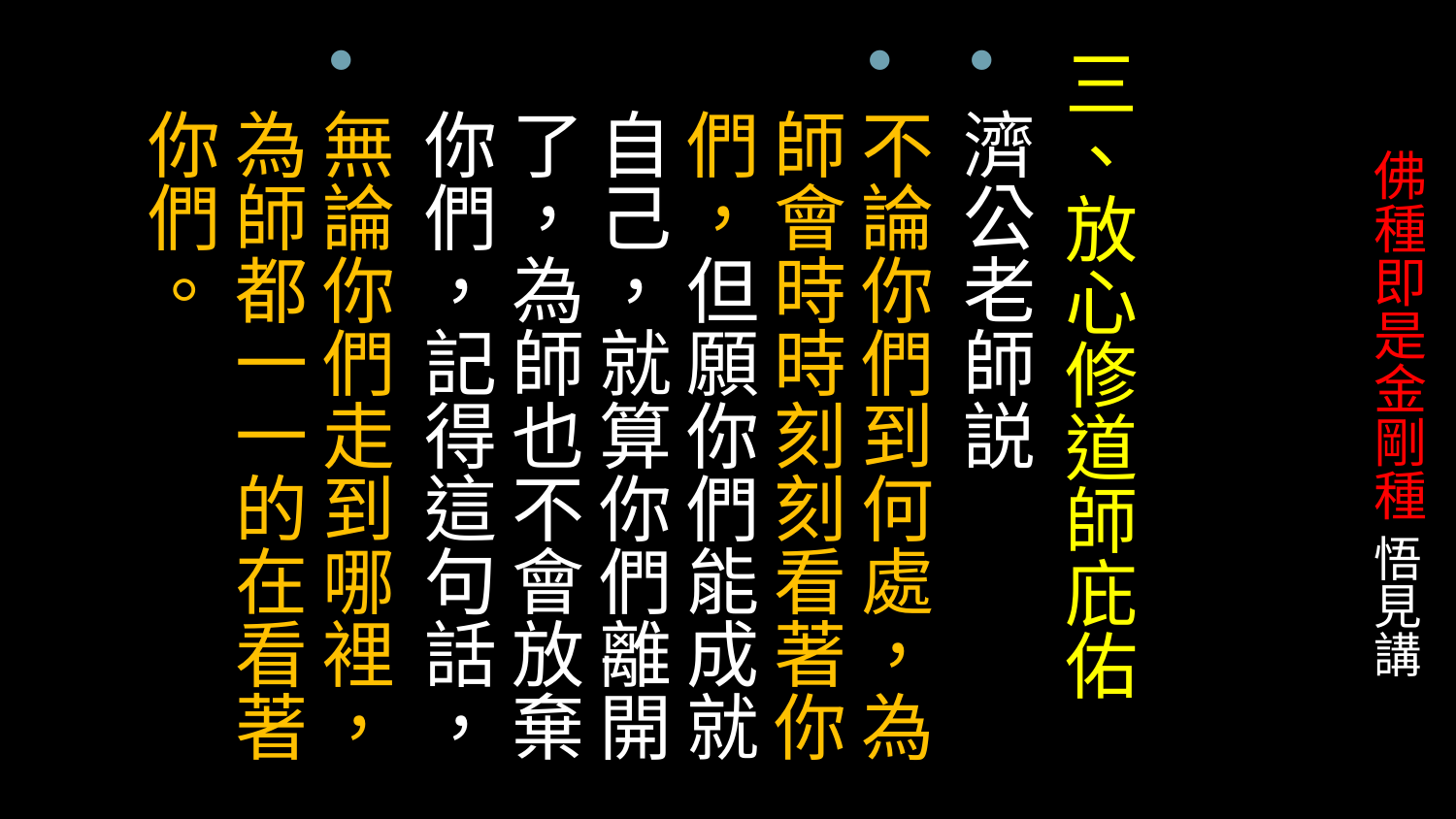

三、放心修道師庇佑
濟公老師説
不論你們到何處，為師會時時刻刻看著你們，但願你們能成就自己，就算你們離開了，為師也不會放棄你們，記得這句話，
無論你們走到哪裡，為師都一一的在看著你們。

# 佛種即是金剛種 悟見講